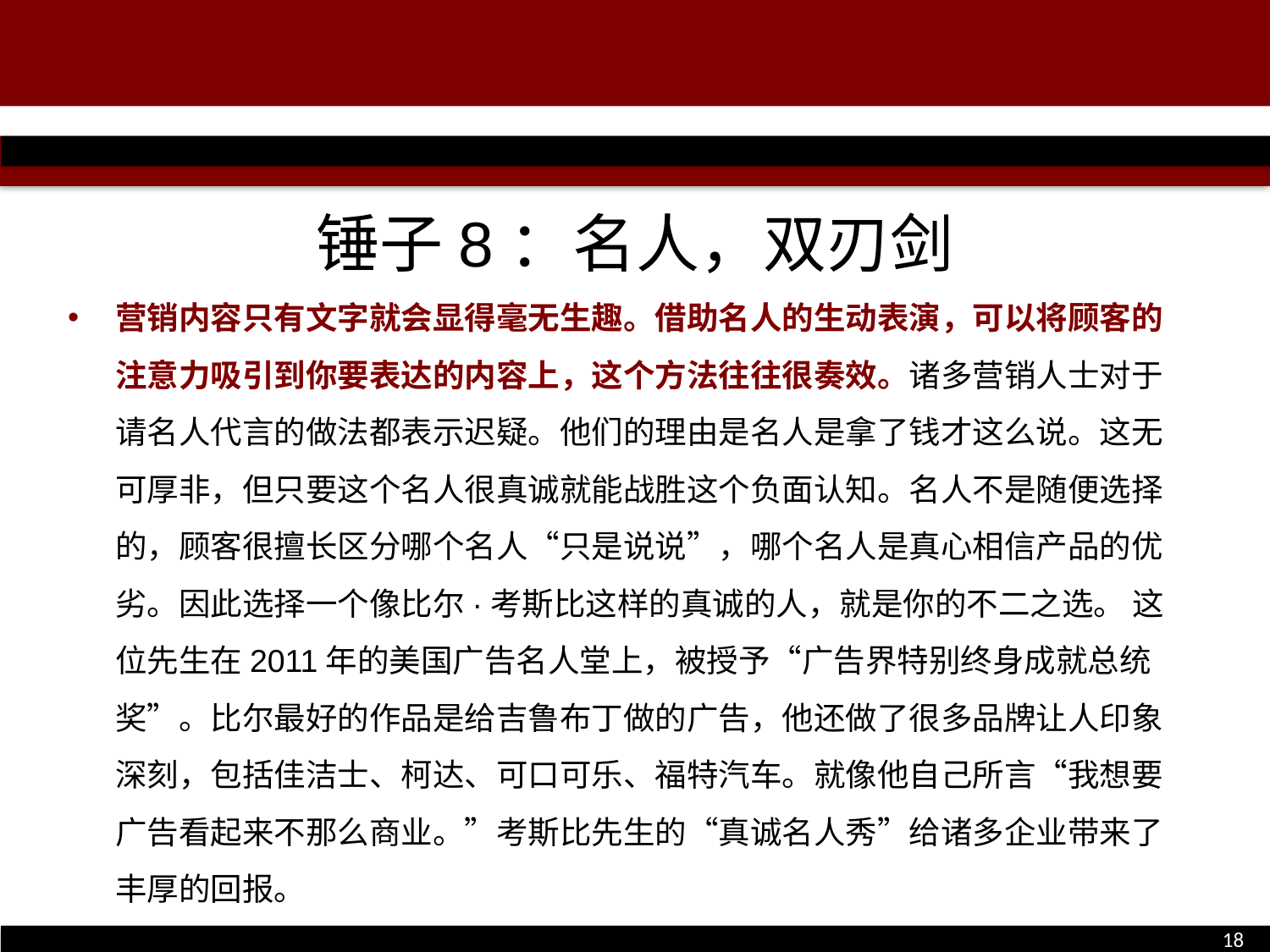

# 锤子8：名人，双刃剑
营销内容只有文字就会显得毫无生趣。借助名人的生动表演，可以将顾客的注意力吸引到你要表达的内容上，这个方法往往很奏效。诸多营销人士对于请名人代言的做法都表示迟疑。他们的理由是名人是拿了钱才这么说。这无可厚非，但只要这个名人很真诚就能战胜这个负面认知。名人不是随便选择的，顾客很擅长区分哪个名人“只是说说”，哪个名人是真心相信产品的优劣。因此选择一个像比尔·考斯比这样的真诚的人，就是你的不二之选。 这位先生在2011年的美国广告名人堂上，被授予“广告界特别终身成就总统奖”。比尔最好的作品是给吉鲁布丁做的广告，他还做了很多品牌让人印象深刻，包括佳洁士、柯达、可口可乐、福特汽车。就像他自己所言“我想要广告看起来不那么商业。”考斯比先生的“真诚名人秀”给诸多企业带来了丰厚的回报。